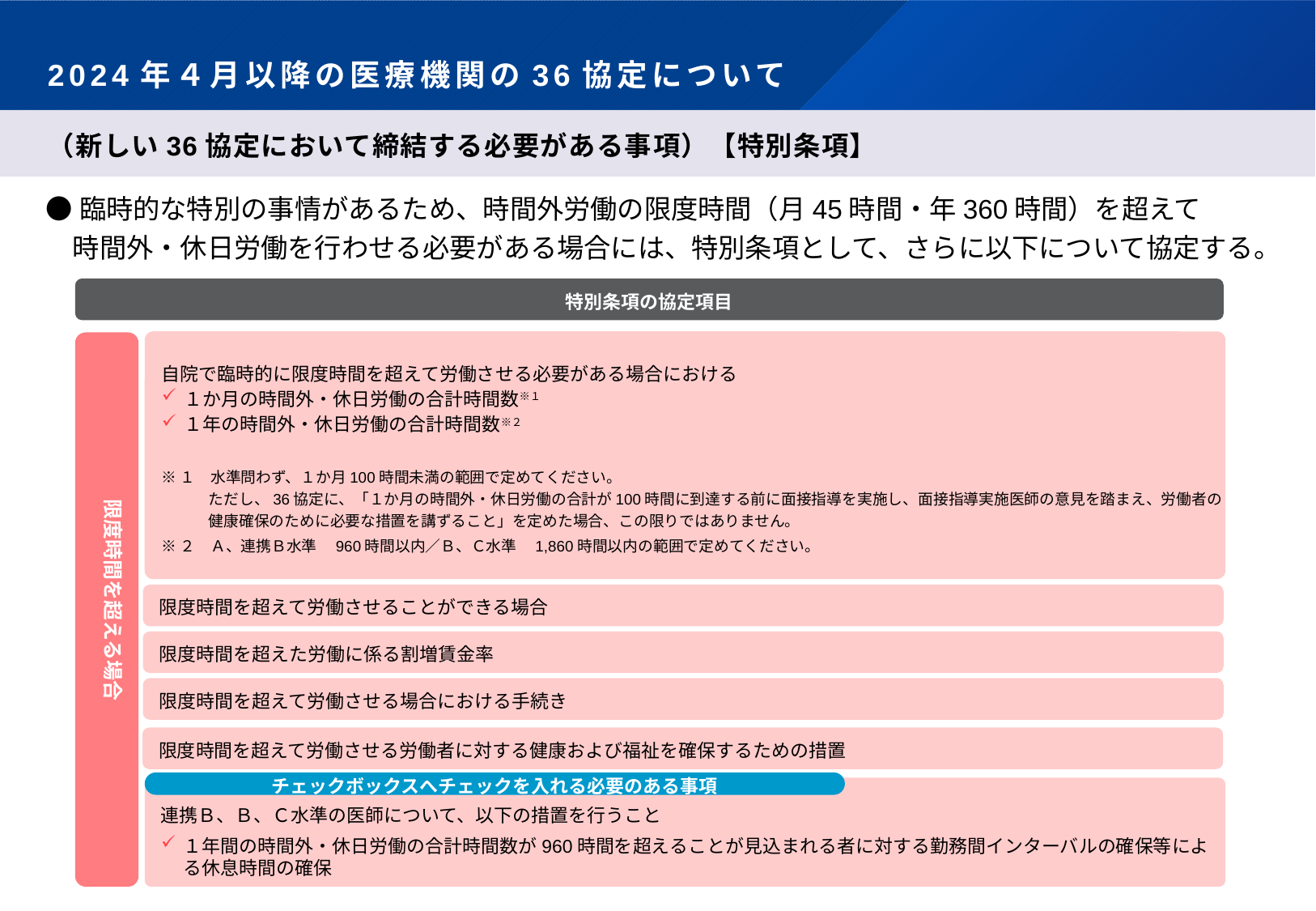

# 2024年４月以降の医療機関の36協定について
（新しい36協定において締結する必要がある事項）【特別条項】
●臨時的な特別の事情があるため、時間外労働の限度時間（月45時間・年360時間）を超えて
　時間外・休日労働を行わせる必要がある場合には、特別条項として、さらに以下について協定する。
特別条項の協定項目
自院で臨時的に限度時間を超えて労働させる必要がある場合における
１か月の時間外・休日労働の合計時間数※１
１年の時間外・休日労働の合計時間数※２

※１　水準問わず、１か月100時間未満の範囲で定めてください。
ただし、36協定に、「１か月の時間外・休日労働の合計が100時間に到達する前に面接指導を実施し、面接指導実施医師の意見を踏まえ、労働者の健康確保のために必要な措置を講ずること」を定めた場合、この限りではありません。
※２　Ａ、連携Ｂ水準　960時間以内／Ｂ、Ｃ水準　1,860時間以内の範囲で定めてください。
限度時間を超える場合
限度時間を超えて労働させることができる場合

限度時間を超えた労働に係る割増賃金率
限度時間を超えて労働させる場合における手続き
限度時間を超えて労働させる労働者に対する健康および福祉を確保するための措置
チェックボックスへチェックを入れる必要のある事項
連携Ｂ、Ｂ、Ｃ水準の医師について、以下の措置を行うこと

１年間の時間外・休日労働の合計時間数が960時間を超えることが見込まれる者に対する勤務間インターバルの確保等による休息時間の確保